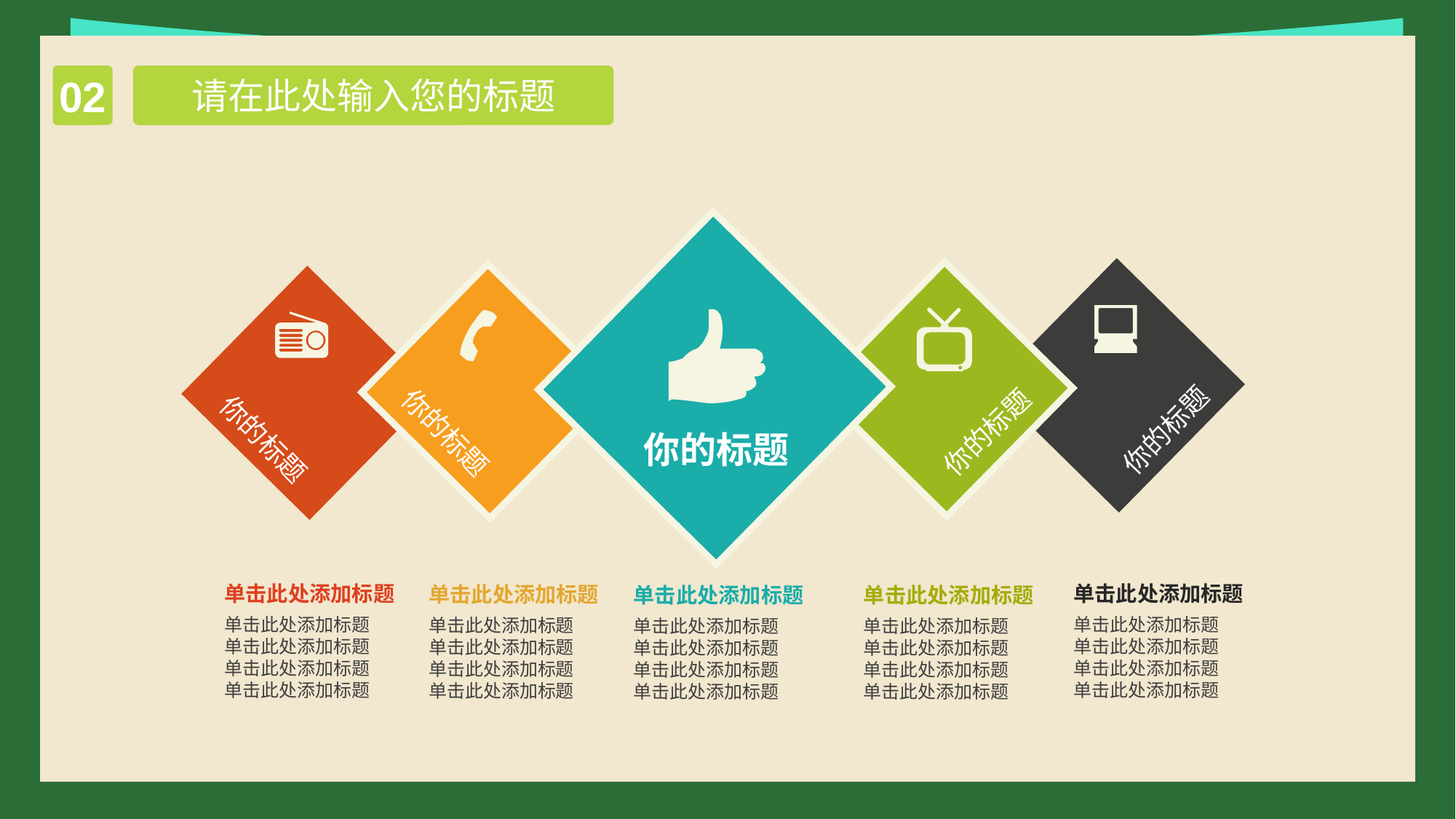

02
请在此处输入您的标题

你的标题

你的标题

你的标题

你的标题

你的标题
单击此处添加标题
单击此处添加标题
单击此处添加标题
单击此处添加标题
单击此处添加标题
单击此处添加标题
单击此处添加标题
单击此处添加标题
单击此处添加标题
单击此处添加标题
单击此处添加标题
单击此处添加标题
单击此处添加标题
单击此处添加标题
单击此处添加标题
单击此处添加标题
单击此处添加标题
单击此处添加标题
单击此处添加标题
单击此处添加标题
单击此处添加标题
单击此处添加标题
单击此处添加标题
单击此处添加标题
单击此处添加标题